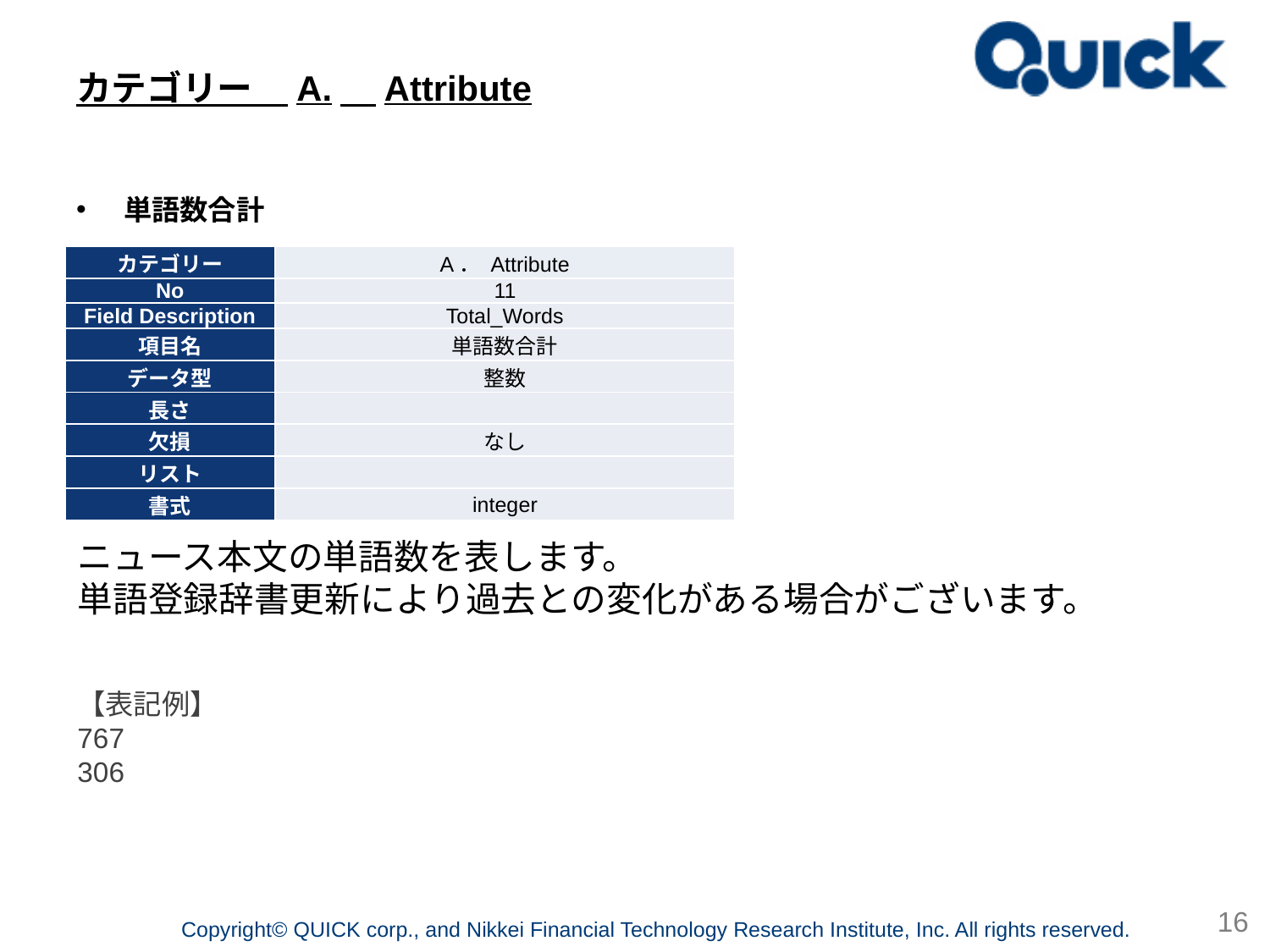

# カテゴリー　A.　Attribute
単語数合計
| カテゴリー | A． Attribute |
| --- | --- |
| No | 11 |
| Field Description | Total\_Words |
| 項目名 | 単語数合計 |
| データ型 | 整数 |
| 長さ |  |
| 欠損 | なし |
| リスト |  |
| 書式 | integer |
ニュース本文の単語数を表します。
単語登録辞書更新により過去との変化がある場合がございます。

【表記例】
767
306
16